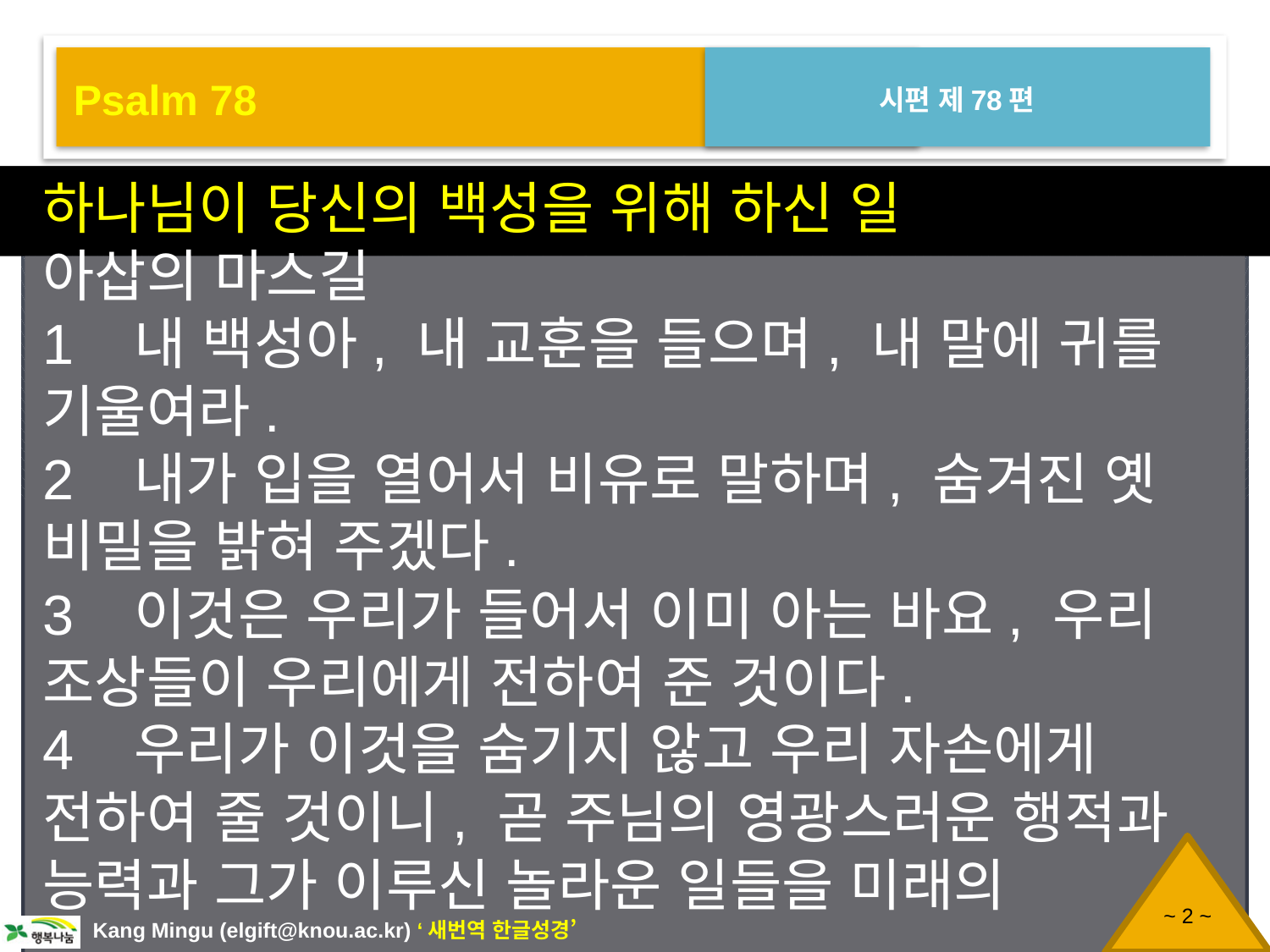

Psalm 78
시편 제78편
하나님이 당신의 백성을 위해 하신 일
아삽의 마스길
1   내 백성아, 내 교훈을 들으며, 내 말에 귀를 기울여라.
2   내가 입을 열어서 비유로 말하며, 숨겨진 옛 비밀을 밝혀 주겠다.
3   이것은 우리가 들어서 이미 아는 바요, 우리 조상들이 우리에게 전하여 준 것이다.
4   우리가 이것을 숨기지 않고 우리 자손에게 전하여 줄 것이니, 곧 주님의 영광스러운 행적과 능력과 그가 이루신 놀라운 일들을 미래의